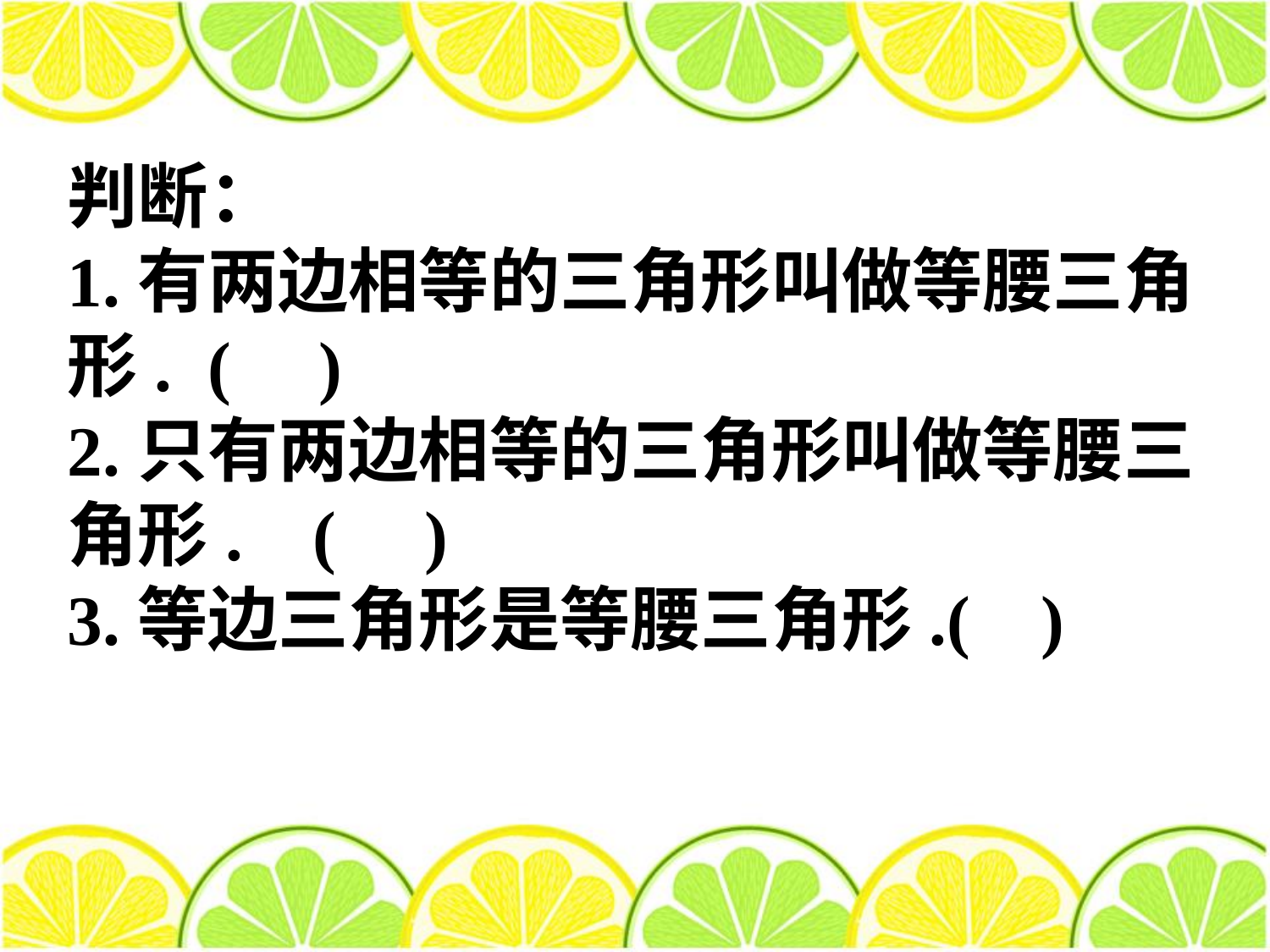

判断：
1.有两边相等的三角形叫做等腰三角形.  (     )
2.只有两边相等的三角形叫做等腰三角形.    (     )
3.等边三角形是等腰三角形.(    )